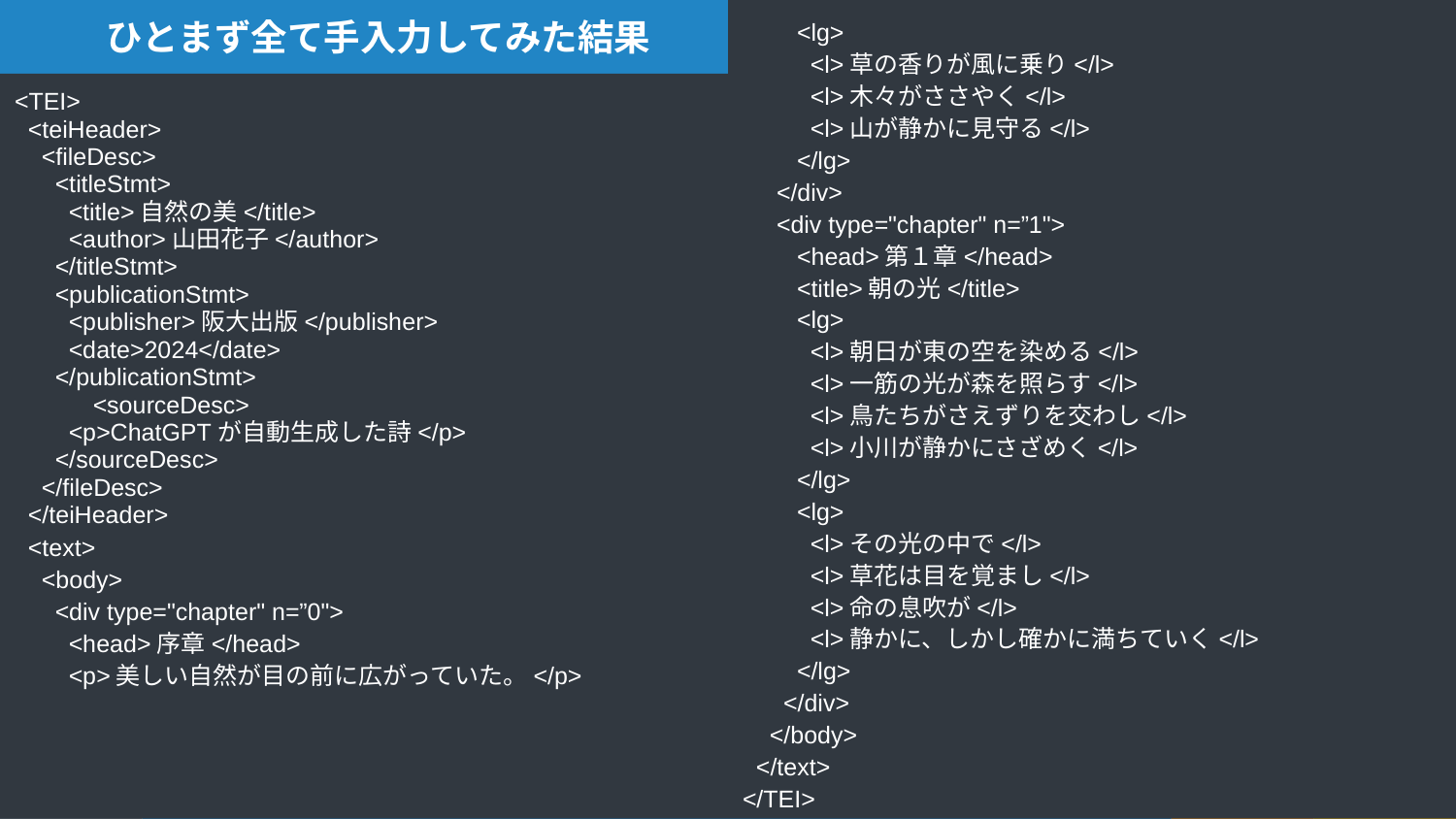

<lg>
          <l>草の香りが風に乗り</l>
          <l>木々がささやく</l>
          <l>山が静かに見守る</l>
        </lg>
     </div>
     <div type="chapter" n=”1">
        <head>第１章</head>
        <title>朝の光</title>
        <lg>
          <l>朝日が東の空を染める</l>
          <l>一筋の光が森を照らす</l>
          <l>鳥たちがさえずりを交わし</l>
          <l>小川が静かにさざめく</l>
        </lg>
        <lg>
          <l>その光の中で</l>
          <l>草花は目を覚まし</l>
          <l>命の息吹が</l>
          <l>静かに、しかし確かに満ちていく</l>
        </lg>
      </div>
    </body>
  </text>
</TEI>
# ひとまず全て手入力してみた結果
<TEI>
  <teiHeader>
    <fileDesc>
      <titleStmt>
        <title>自然の美</title>
        <author>山田花子</author>
      </titleStmt>
      <publicationStmt>
        <publisher>阪大出版</publisher>
        <date>2024</date>
      </publicationStmt>
　　　<sourceDesc>
        <p>ChatGPTが自動生成した詩</p>
      </sourceDesc>
    </fileDesc>
  </teiHeader>
  <text>
    <body>
      <div type="chapter" n=”0">
        <head>序章</head>
        <p>美しい自然が目の前に広がっていた。</p>